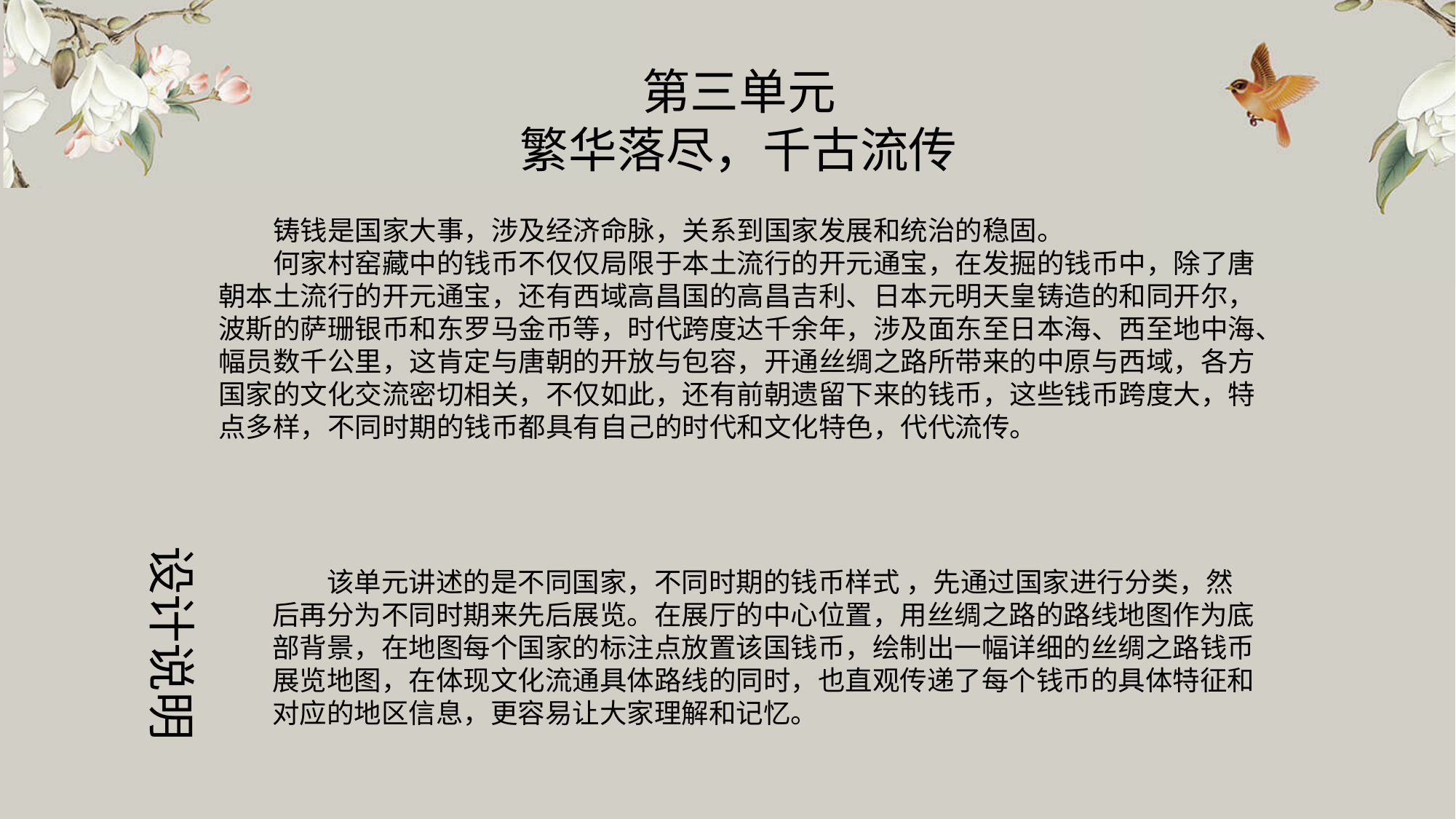

第三单元
繁华落尽，千古流传
铸钱是国家大事，涉及经济命脉，关系到国家发展和统治的稳固。
何家村窑藏中的钱币不仅仅局限于本土流行的开元通宝，在发掘的钱币中，除了唐朝本土流行的开元通宝，还有西域高昌国的高昌吉利、日本元明天皇铸造的和同开尔，波斯的萨珊银币和东罗马金币等，时代跨度达千余年，涉及面东至日本海、西至地中海、幅员数千公里，这肯定与唐朝的开放与包容，开通丝绸之路所带来的中原与西域，各方国家的文化交流密切相关，不仅如此，还有前朝遗留下来的钱币，这些钱币跨度大，特点多样，不同时期的钱币都具有自己的时代和文化特色，代代流传。
设计说明
该单元讲述的是不同国家，不同时期的钱币样式 ，先通过国家进行分类，然后再分为不同时期来先后展览。在展厅的中心位置，用丝绸之路的路线地图作为底部背景，在地图每个国家的标注点放置该国钱币，绘制出一幅详细的丝绸之路钱币展览地图，在体现文化流通具体路线的同时，也直观传递了每个钱币的具体特征和对应的地区信息，更容易让大家理解和记忆。